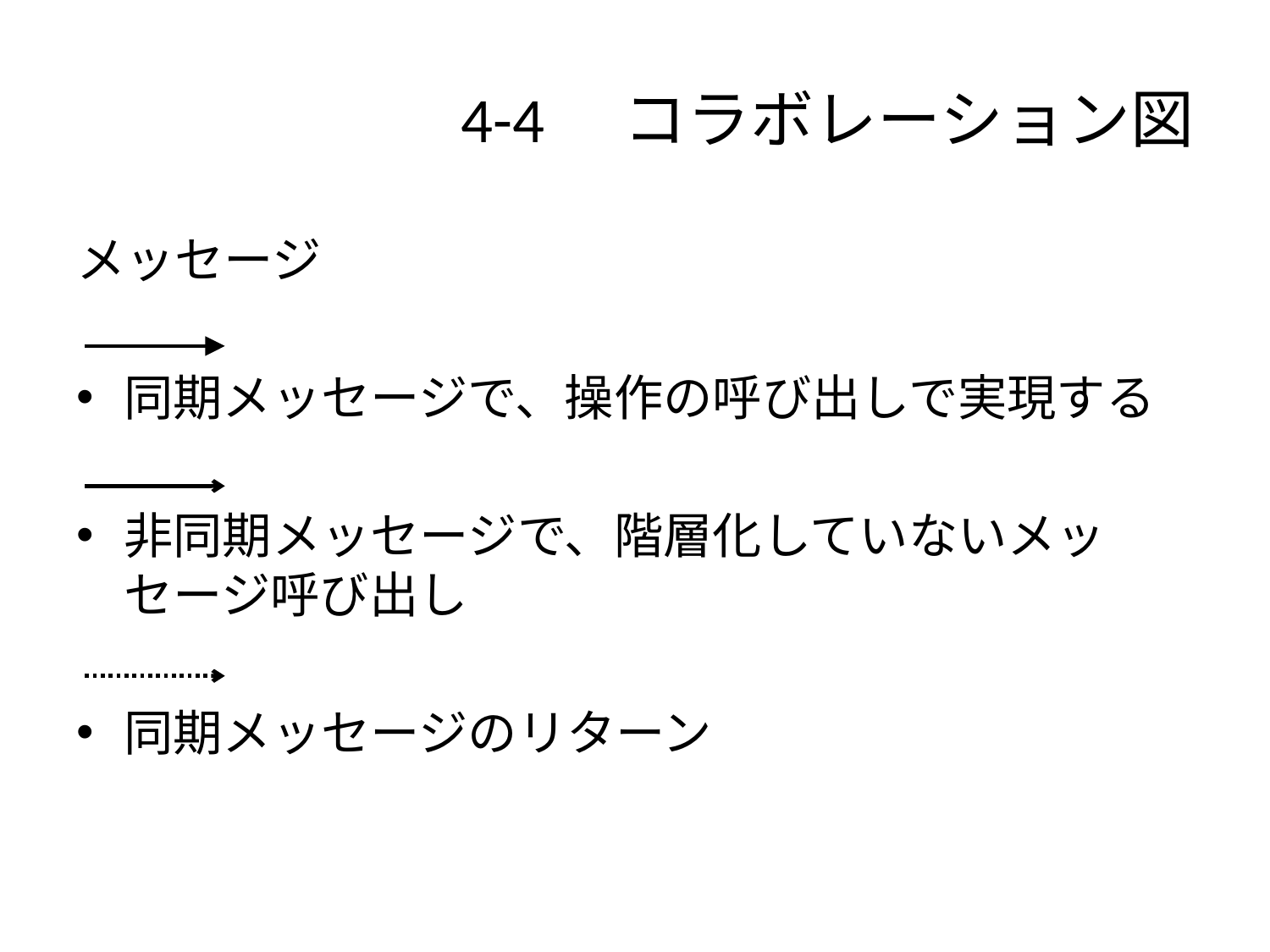

# 4-4　コラボレーション図
メッセージ

同期メッセージで、操作の呼び出しで実現する

非同期メッセージで、階層化していないメッセージ呼び出し

同期メッセージのリターン